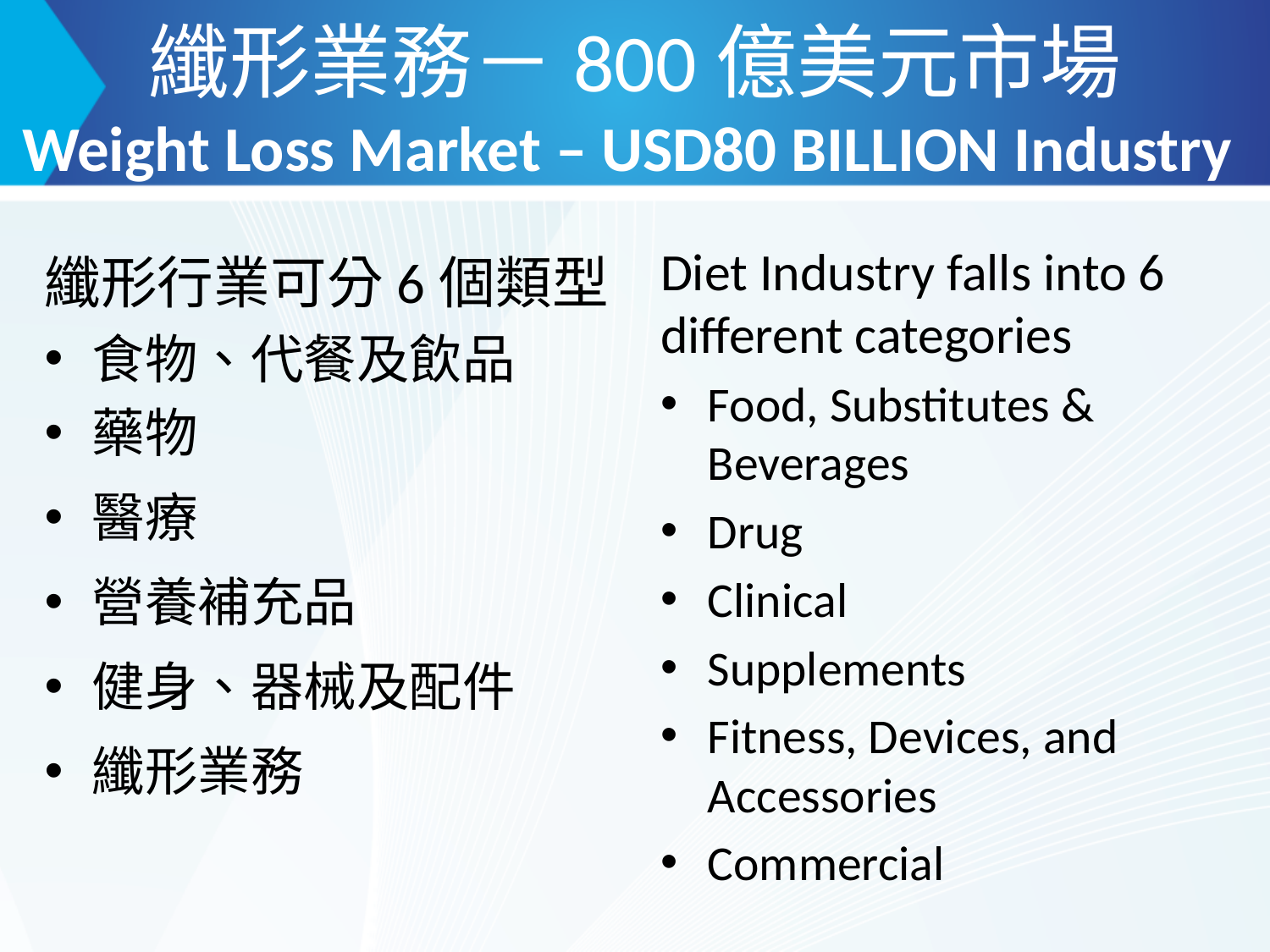

# 纖形業務－800億美元市場 Weight Loss Market – USD80 BILLION Industry
Diet Industry falls into 6 different categories
Food, Substitutes & Beverages
Drug
Clinical
Supplements
Fitness, Devices, and Accessories
Commercial

纖形行業可分6個類型
食物、代餐及飲品
藥物
醫療
營養補充品
健身、器械及配件
纖形業務